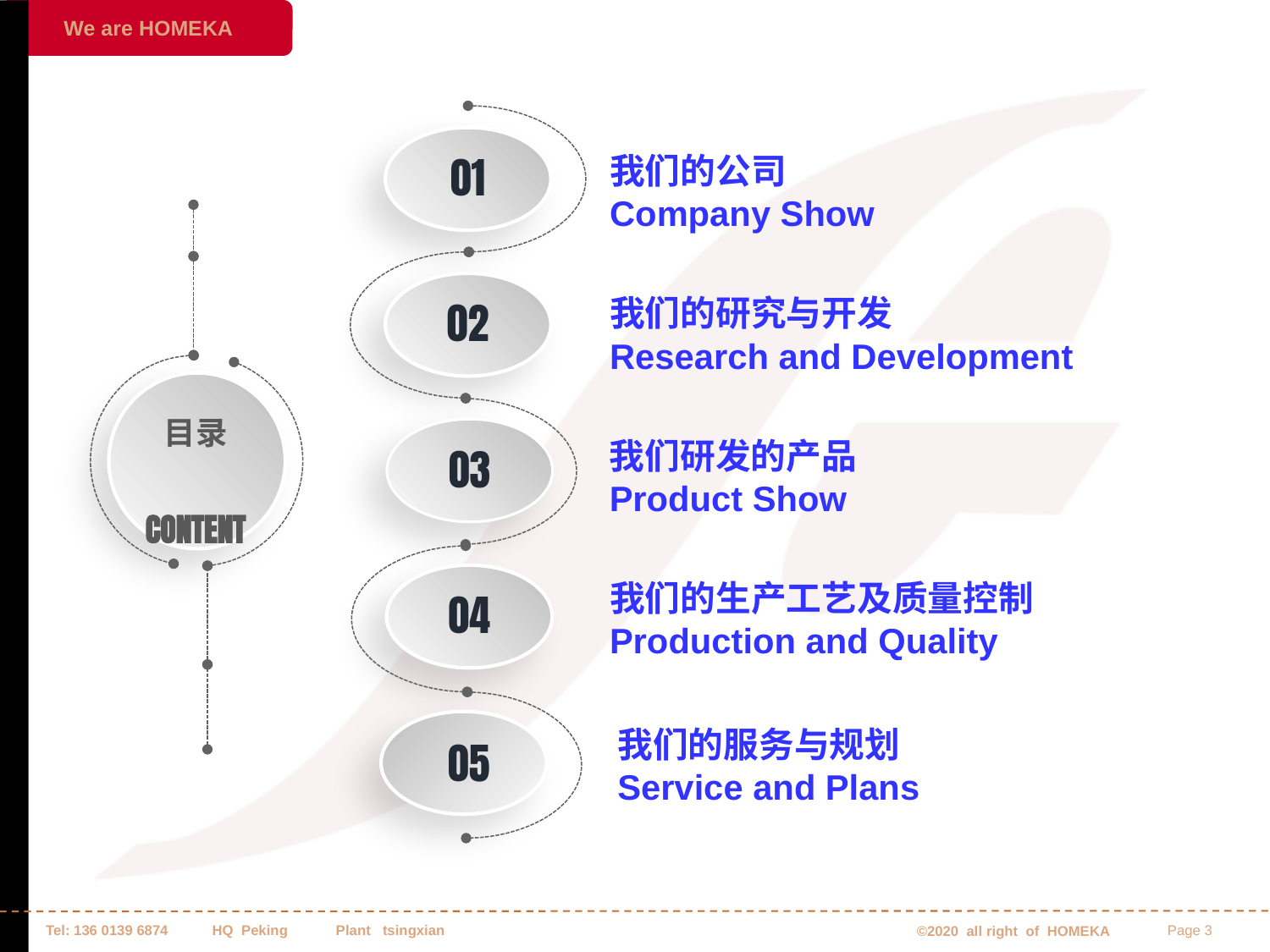

01

02

03

我们的公司
Company Show

目录
CONTENT
我们的研究与开发
Research and Development

我们研发的产品
Product Show

04

我们的生产工艺及质量控制
Production and Quality

05
我们的服务与规划
Service and Plans